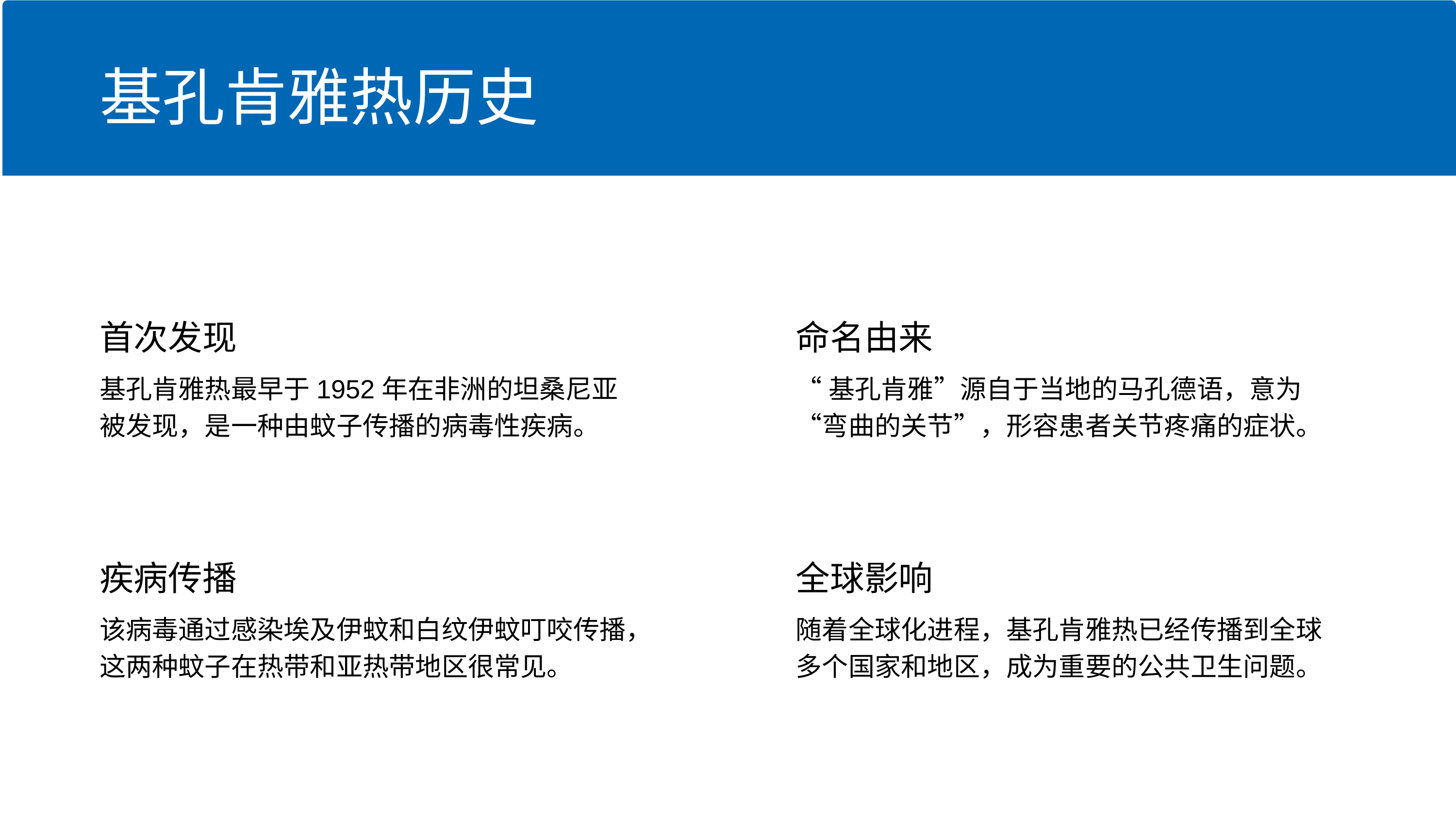

基孔肯雅热历史

首次发现
基孔肯雅热最早于1952年在非洲的坦桑尼亚被发现，是一种由蚊子传播的病毒性疾病。
命名由来
“基孔肯雅”源自于当地的马孔德语，意为“弯曲的关节”，形容患者关节疼痛的症状。
疾病传播
该病毒通过感染埃及伊蚊和白纹伊蚊叮咬传播，这两种蚊子在热带和亚热带地区很常见。
全球影响
随着全球化进程，基孔肯雅热已经传播到全球多个国家和地区，成为重要的公共卫生问题。